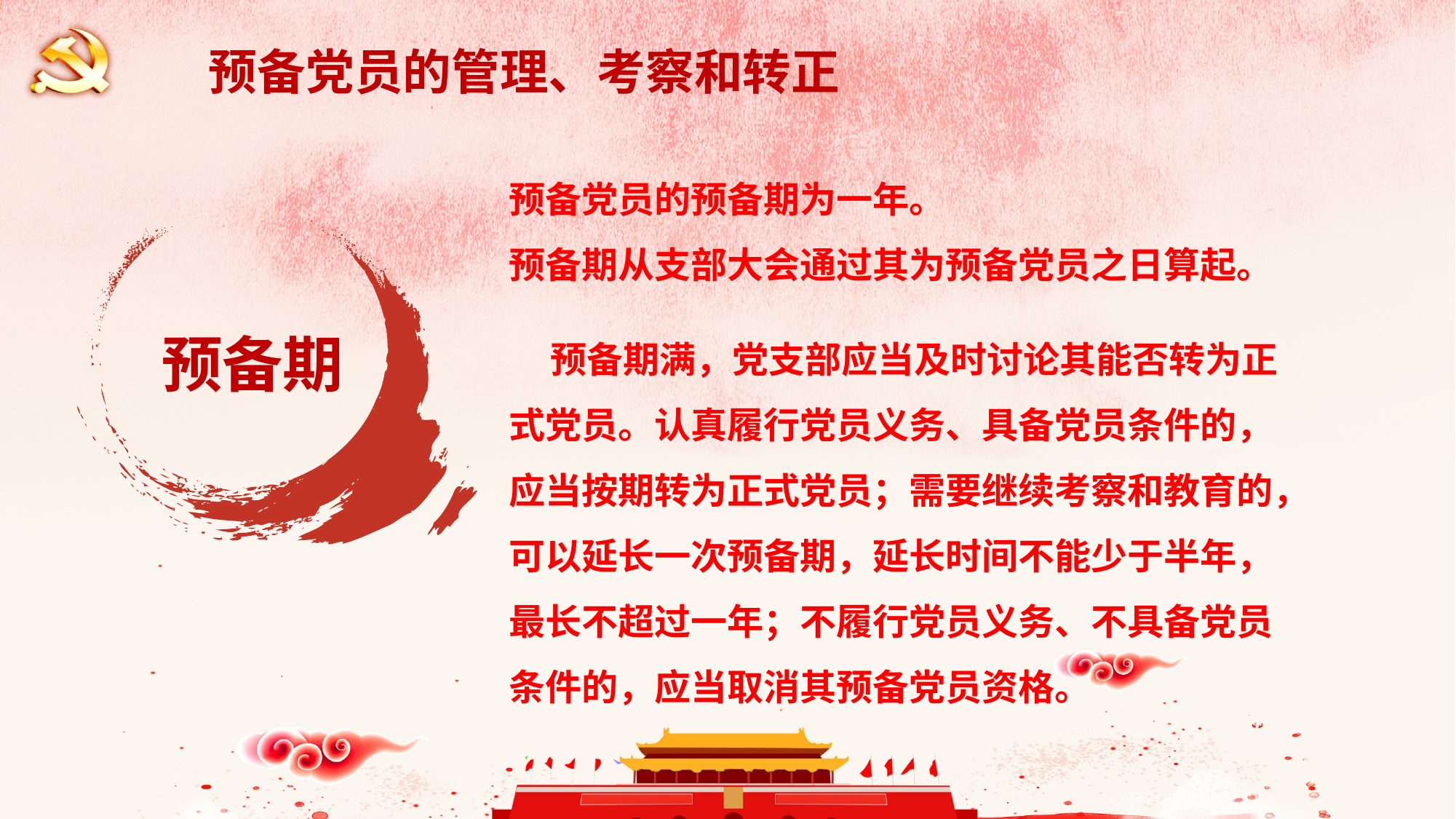

预备党员的管理、考察和转正
预备党员的预备期为一年。
预备期从支部大会通过其为预备党员之日算起。

    预备期满，党支部应当及时讨论其能否转为正式党员。认真履行党员义务、具备党员条件的，应当按期转为正式党员；需要继续考察和教育的，可以延长一次预备期，延长时间不能少于半年，最长不超过一年；不履行党员义务、不具备党员条件的，应当取消其预备党员资格。
 预备期